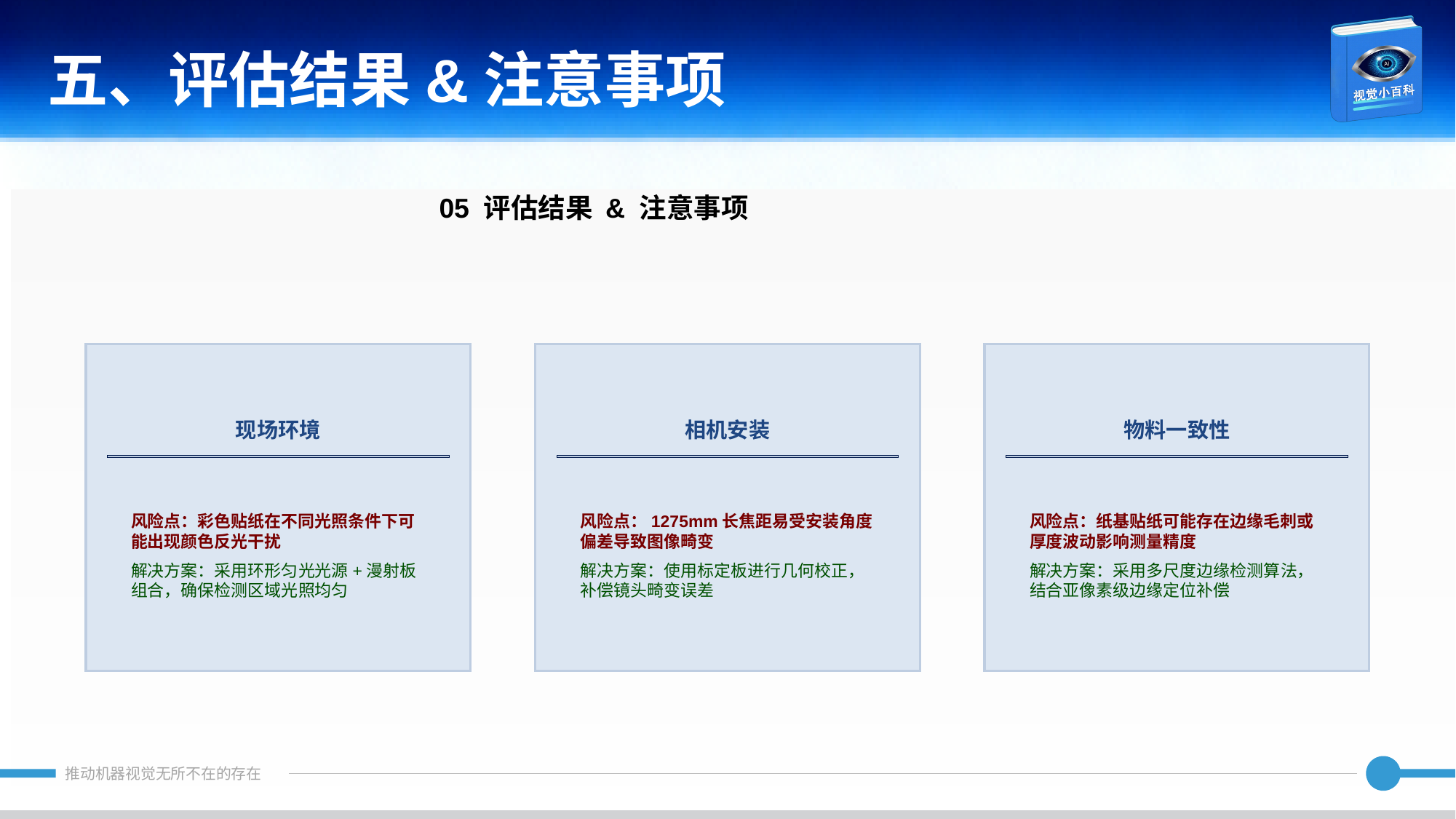

五、评估结果&注意事项

05 评估结果 & 注意事项

现场环境

相机安装

物料一致性

风险点：彩色贴纸在不同光照条件下可能出现颜色反光干扰
解决方案：采用环形匀光光源+漫射板组合，确保检测区域光照均匀

风险点：1275mm长焦距易受安装角度偏差导致图像畸变
解决方案：使用标定板进行几何校正，补偿镜头畸变误差

风险点：纸基贴纸可能存在边缘毛刺或厚度波动影响测量精度
解决方案：采用多尺度边缘检测算法，结合亚像素级边缘定位补偿
10